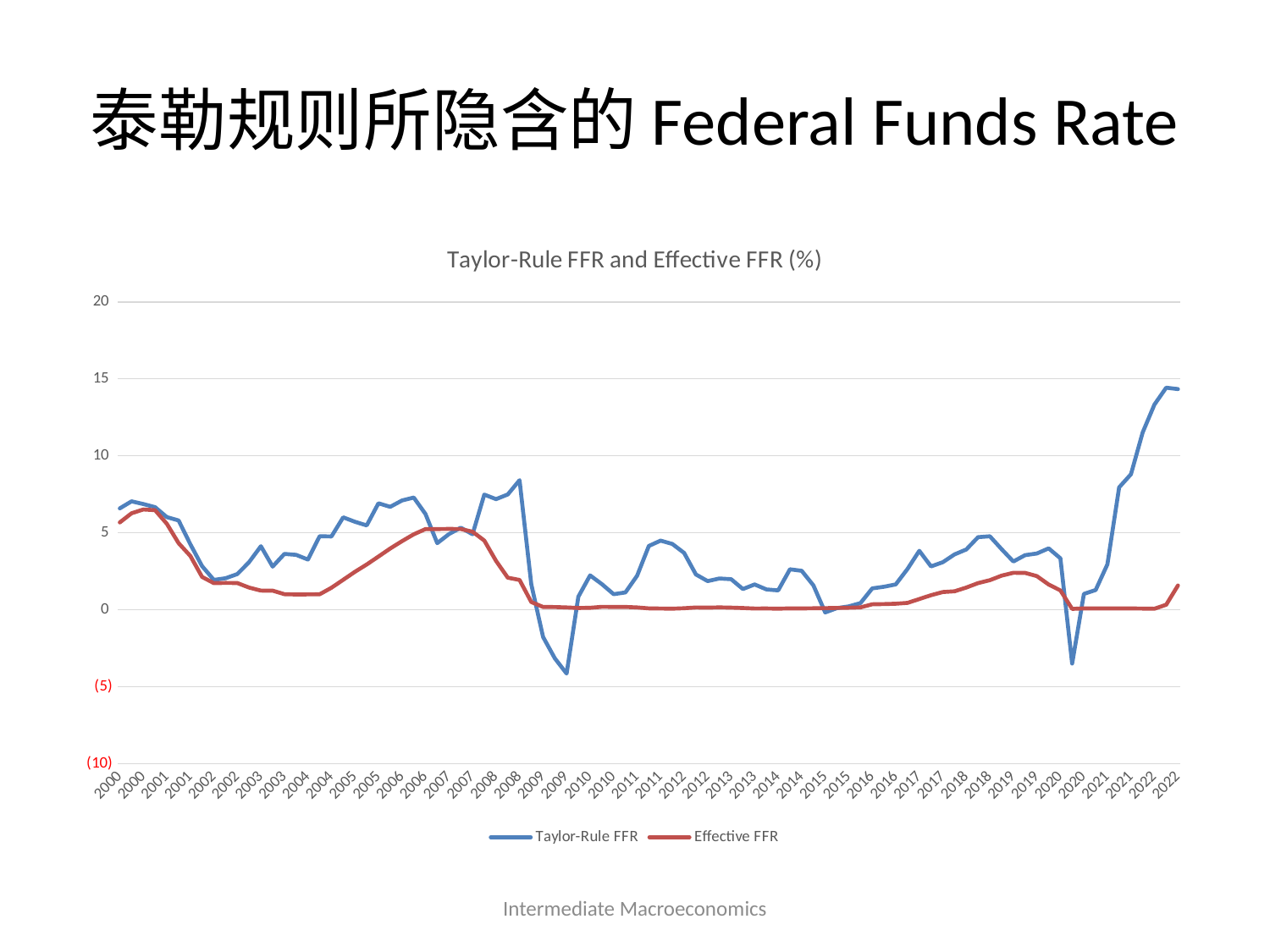

# 泰勒规则所隐含的Federal Funds Rate

### Chart: Taylor-Rule FFR and Effective FFR (%)

| Category | Taylor-Rule FFR | Effective FFR |
|---|---|---|
| 36526 | 6.5885988671670805 | 5.676666666666667 |
| 36617 | 7.047318533498933 | 6.273333333333333 |
| 36708 | 6.871326655252644 | 6.52 |
| 36800 | 6.672560841917786 | 6.473333333333334 |
| 36892 | 6.026715692052482 | 5.593333333333334 |
| 36982 | 5.803850755691798 | 4.326666666666667 |
| 37073 | 4.257711765621186 | 3.4966666666666666 |
| 37165 | 2.8354559285981775 | 2.1333333333333333 |
| 37257 | 1.941885085646654 | 1.7333333333333334 |
| 37347 | 2.0503964143501103 | 1.75 |
| 37438 | 2.3235932826257617 | 1.74 |
| 37530 | 3.097988930511594 | 1.4433333333333334 |
| 37622 | 4.131580975698606 | 1.25 |
| 37712 | 2.806265251908592 | 1.2466666666666666 |
| 37803 | 3.6307410085699954 | 1.0166666666666666 |
| 37895 | 3.5683427246027355 | 0.9966666666666667 |
| 37987 | 3.2628115027738502 | 1.0033333333333334 |
| 38078 | 4.784158559985916 | 1.01 |
| 38169 | 4.761616787046588 | 1.4333333333333333 |
| 38261 | 6.00931220233287 | 1.95 |
| 38353 | 5.718788553414779 | 2.47 |
| 38443 | 5.484623317753629 | 2.9433333333333334 |
| 38534 | 6.919504252845638 | 3.46 |
| 38626 | 6.690398416005044 | 3.98 |
| 38718 | 7.101497163894724 | 4.456666666666667 |
| 38808 | 7.29378974061307 | 4.906666666666666 |
| 38899 | 6.224705153055113 | 5.246666666666667 |
| 38991 | 4.328861452393607 | 5.246666666666667 |
| 39083 | 4.921452337572905 | 5.256666666666667 |
| 39173 | 5.337267800004101 | 5.25 |
| 39264 | 4.909049361633012 | 5.073333333333333 |
| 39356 | 7.484615206890764 | 4.496666666666667 |
| 39448 | 7.1897849360074595 | 3.1766666666666667 |
| 39539 | 7.4968533981605505 | 2.086666666666667 |
| 39630 | 8.421843763732216 | 1.94 |
| 39722 | 1.6506685308354034 | 0.5066666666666667 |
| 39814 | -1.765825704281696 | 0.18333333333333332 |
| 39904 | -3.1526931449810975 | 0.18 |
| 39995 | -4.138537928117645 | 0.15666666666666668 |
| 40087 | 0.8539277310564217 | 0.12 |
| 40179 | 2.2337561494210307 | 0.13333333333333333 |
| 40269 | 1.6691349504489252 | 0.19333333333333333 |
| 40360 | 1.0136195219235817 | 0.18666666666666668 |
| 40452 | 1.1300734104529926 | 0.18666666666666668 |
| 40544 | 2.2122847071355074 | 0.15666666666666668 |
| 40634 | 4.147927515571421 | 0.09333333333333334 |
| 40725 | 4.492330074818464 | 0.08333333333333333 |
| 40817 | 4.275367619419635 | 0.07333333333333333 |
| 40909 | 3.694736281275648 | 0.10333333333333333 |
| 41000 | 2.2955869062862027 | 0.15333333333333332 |
| 41091 | 1.865031728230099 | 0.14333333333333334 |
| 41183 | 2.032690233451863 | 0.16 |
| 41275 | 1.9886474949731725 | 0.14333333333333334 |
| 41365 | 1.3492921924830488 | 0.11666666666666667 |
| 41456 | 1.6464221267371988 | 0.08333333333333333 |
| 41548 | 1.3219374121588847 | 0.08666666666666667 |
| 41640 | 1.263263942180063 | 0.07333333333333333 |
| 41730 | 2.63190925898435 | 0.09333333333333334 |
| 41821 | 2.533107048090555 | 0.09 |
| 41913 | 1.5814108940225045 | 0.1 |
| 42005 | -0.16780176420038972 | 0.11 |
| 42095 | 0.1108825221439167 | 0.12333333333333334 |
| 42186 | 0.2241740295842447 | 0.13666666666666666 |
| 42278 | 0.43594947954228336 | 0.16 |
| 42370 | 1.390796100142788 | 0.36 |
| 42461 | 1.49967803448235 | 0.37333333333333335 |
| 42552 | 1.650628664717096 | 0.39666666666666667 |
| 42644 | 2.6573785815004207 | 0.45 |
| 42736 | 3.832065542182582 | 0.7 |
| 42826 | 2.8189299471477582 | 0.95 |
| 42917 | 3.0918979098485906 | 1.1533333333333333 |
| 43009 | 3.598474304189402 | 1.2033333333333334 |
| 43101 | 3.918997219876464 | 1.4466666666666668 |
| 43191 | 4.716884882481381 | 1.7366666666666668 |
| 43282 | 4.775613784152066 | 1.9233333333333333 |
| 43374 | 3.9399150627479465 | 2.22 |
| 43466 | 3.1367524960278628 | 2.4033333333333333 |
| 43556 | 3.550476200370818 | 2.3966666666666665 |
| 43647 | 3.6569730429746237 | 2.19 |
| 43739 | 3.9917630112838967 | 1.6433333333333333 |
| 43831 | 3.3450206348498064 | 1.26 |
| 43922 | -3.488346869446734 | 0.06 |
| 44013 | 1.03276546537727 | 0.09333333333333334 |
| 44105 | 1.2841814873111892 | 0.09 |
| 44197 | 2.9539112067792956 | 0.09 |
| 44287 | 7.956011866429087 | 0.09 |
| 44378 | 8.805509685218846 | 0.09 |
| 44470 | 11.527220932901743 | 0.08 |
| 44562 | 13.33317237844326 | 0.07 |
| 44652 | 14.426298544414504 | 0.33 |
| 44743 | 14.335109199438348 | 1.58 |
Intermediate Macroeconomics